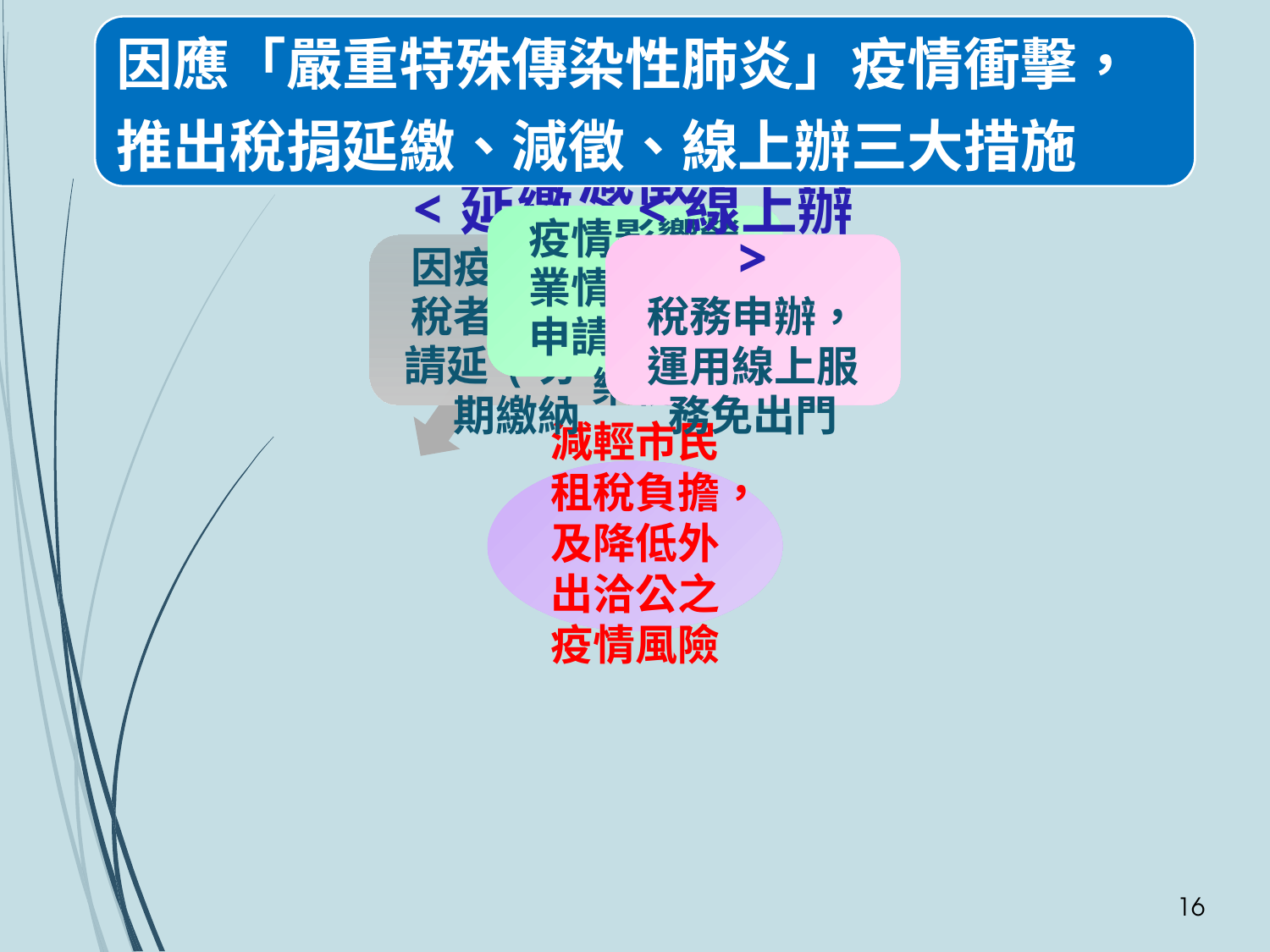

因應「嚴重特殊傳染性肺炎」疫情衝擊，推出稅捐延繳、減徵、線上辦三大措施
減輕市民
租稅負擔，及降低外出洽公之疫情風險
<延繳>
<減徵>
16